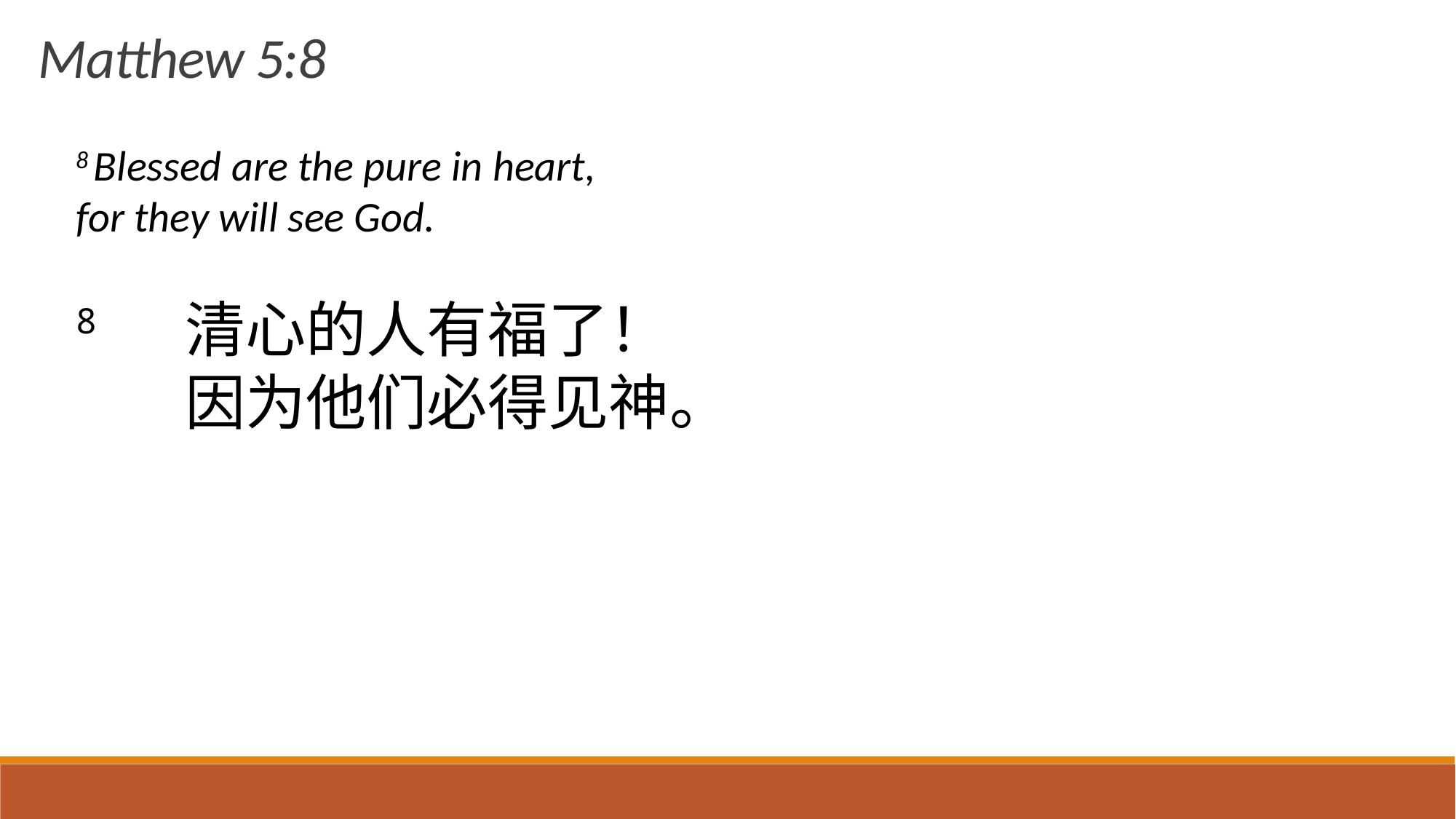

Matthew 5:8
8 Blessed are the pure in heart,
for they will see God.

8 	清心的人有福了！
	因为他们必得见神。